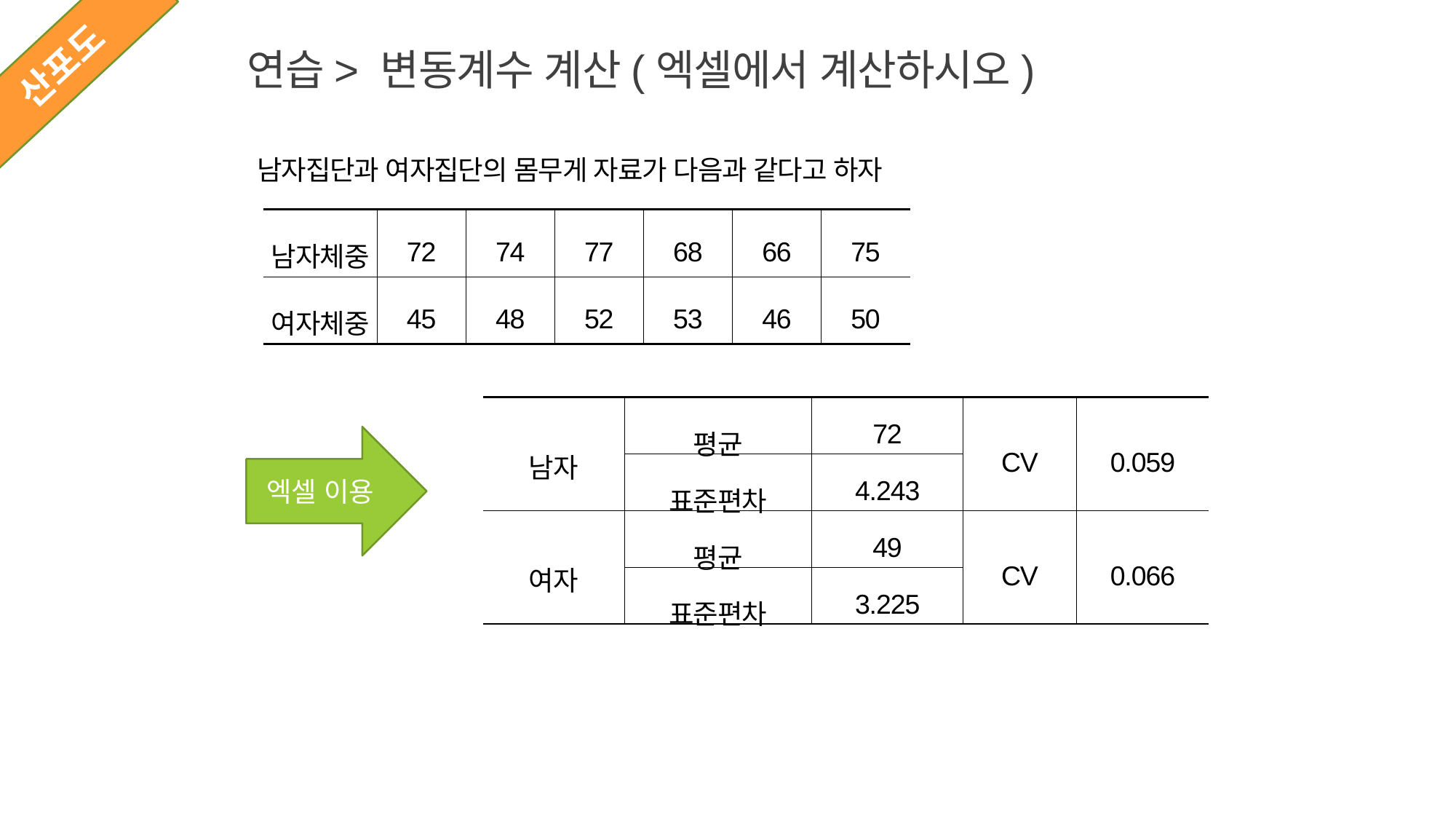

산포도
# 연습> 변동계수 계산(엑셀에서 계산하시오)
남자집단과 여자집단의 몸무게 자료가 다음과 같다고 하자
| 남자체중 | 72 | 74 | 77 | 68 | 66 | 75 |
| --- | --- | --- | --- | --- | --- | --- |
| 여자체중 | 45 | 48 | 52 | 53 | 46 | 50 |
| 남자 | 평균 | 72 | CV | 0.059 |
| --- | --- | --- | --- | --- |
|  | 표준편차 | 4.243 |  |  |
| 여자 | 평균 | 49 | CV | 0.066 |
|  | 표준편차 | 3.225 |  |  |
엑셀 이용